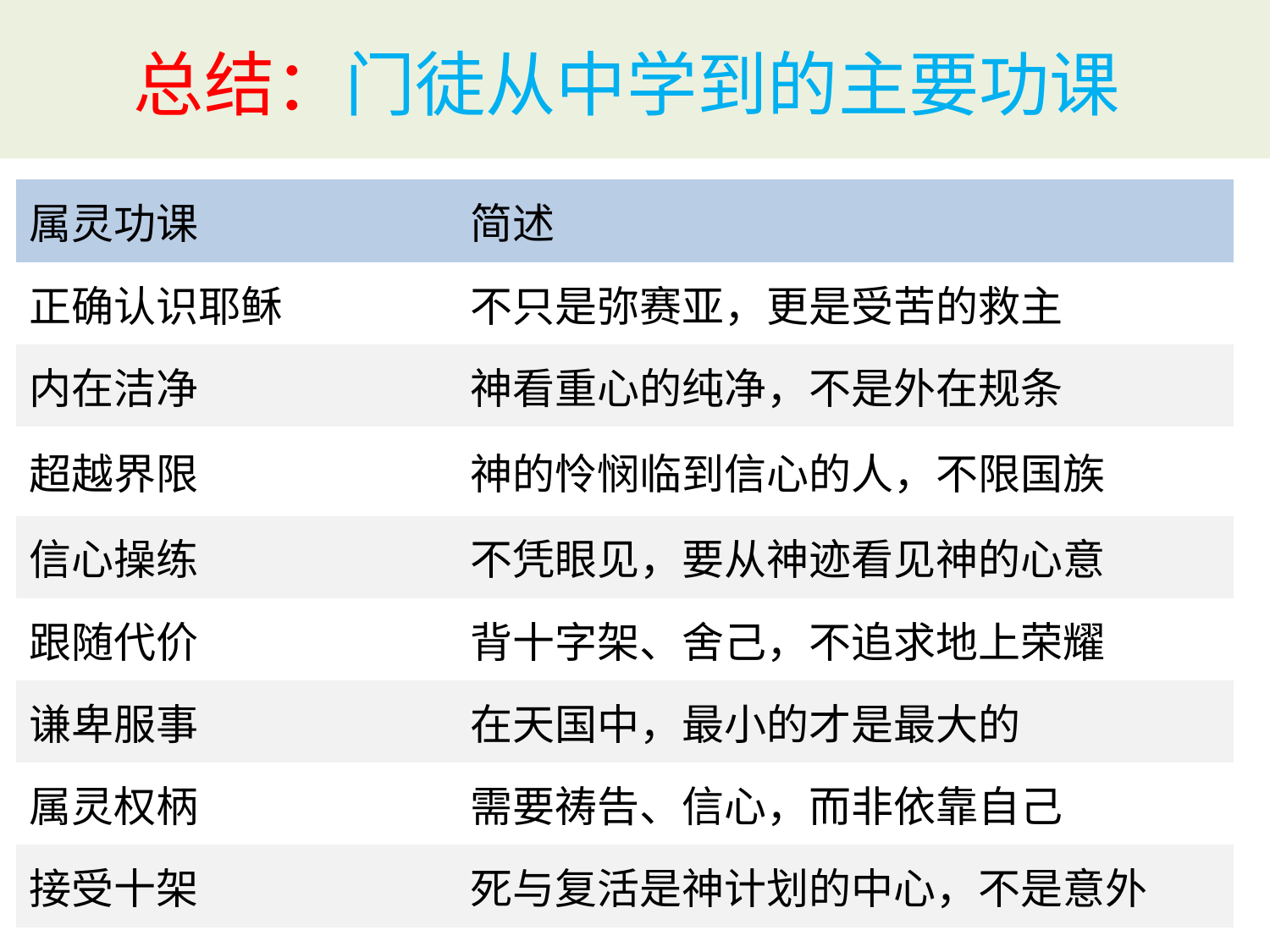

# 总结：门徒从中学到的主要功课
| 属灵功课 | 简述 |
| --- | --- |
| 正确认识耶稣 | 不只是弥赛亚，更是受苦的救主 |
| 内在洁净 | 神看重心的纯净，不是外在规条 |
| 超越界限 | 神的怜悯临到信心的人，不限国族 |
| 信心操练 | 不凭眼见，要从神迹看见神的心意 |
| 跟随代价 | 背十字架、舍己，不追求地上荣耀 |
| 谦卑服事 | 在天国中，最小的才是最大的 |
| 属灵权柄 | 需要祷告、信心，而非依靠自己 |
| 接受十架 | 死与复活是神计划的中心，不是意外 |